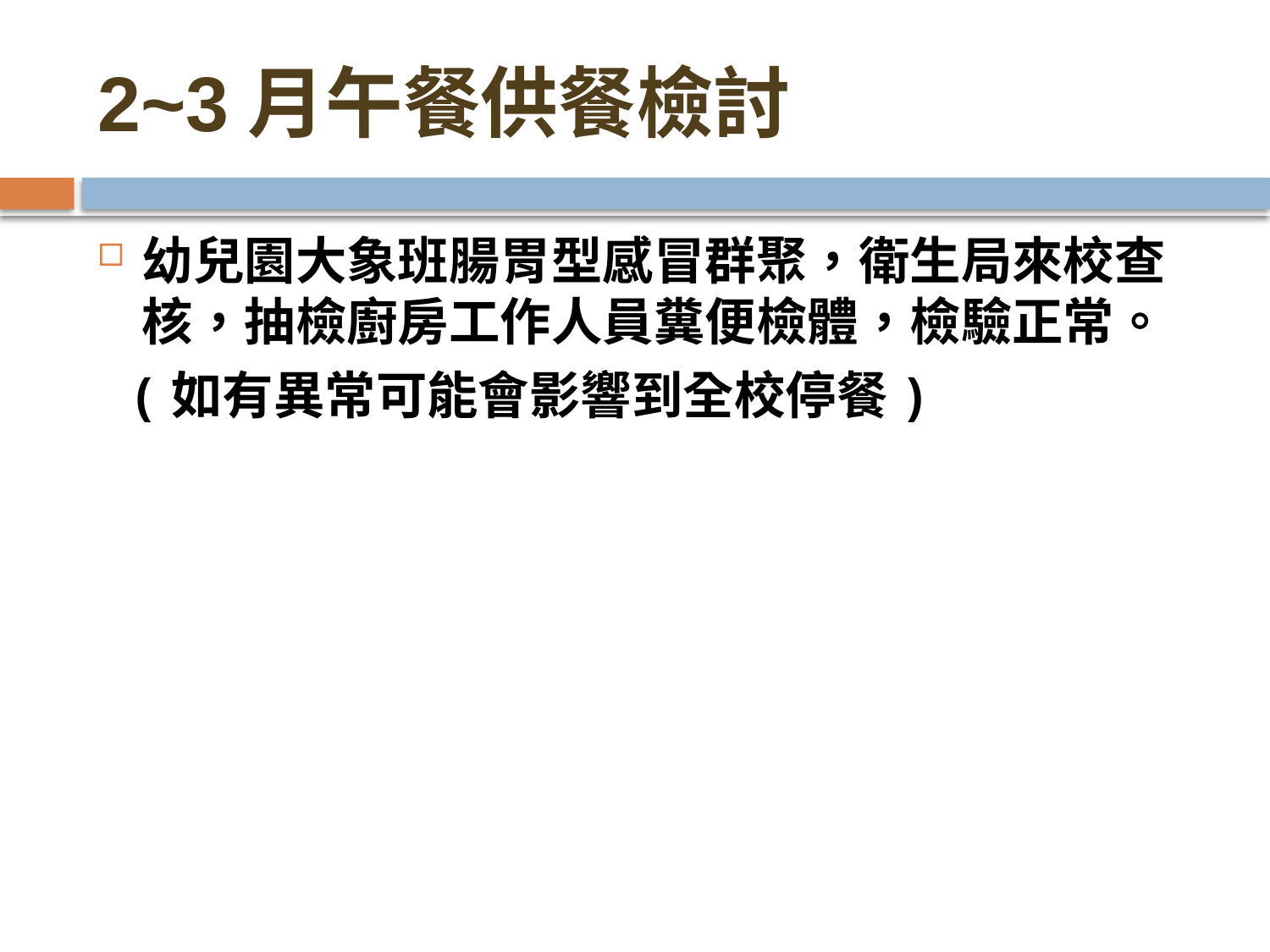

# 2~3月午餐供餐檢討
幼兒園大象班腸胃型感冒群聚，衛生局來校查核，抽檢廚房工作人員糞便檢體，檢驗正常。
 (如有異常可能會影響到全校停餐)